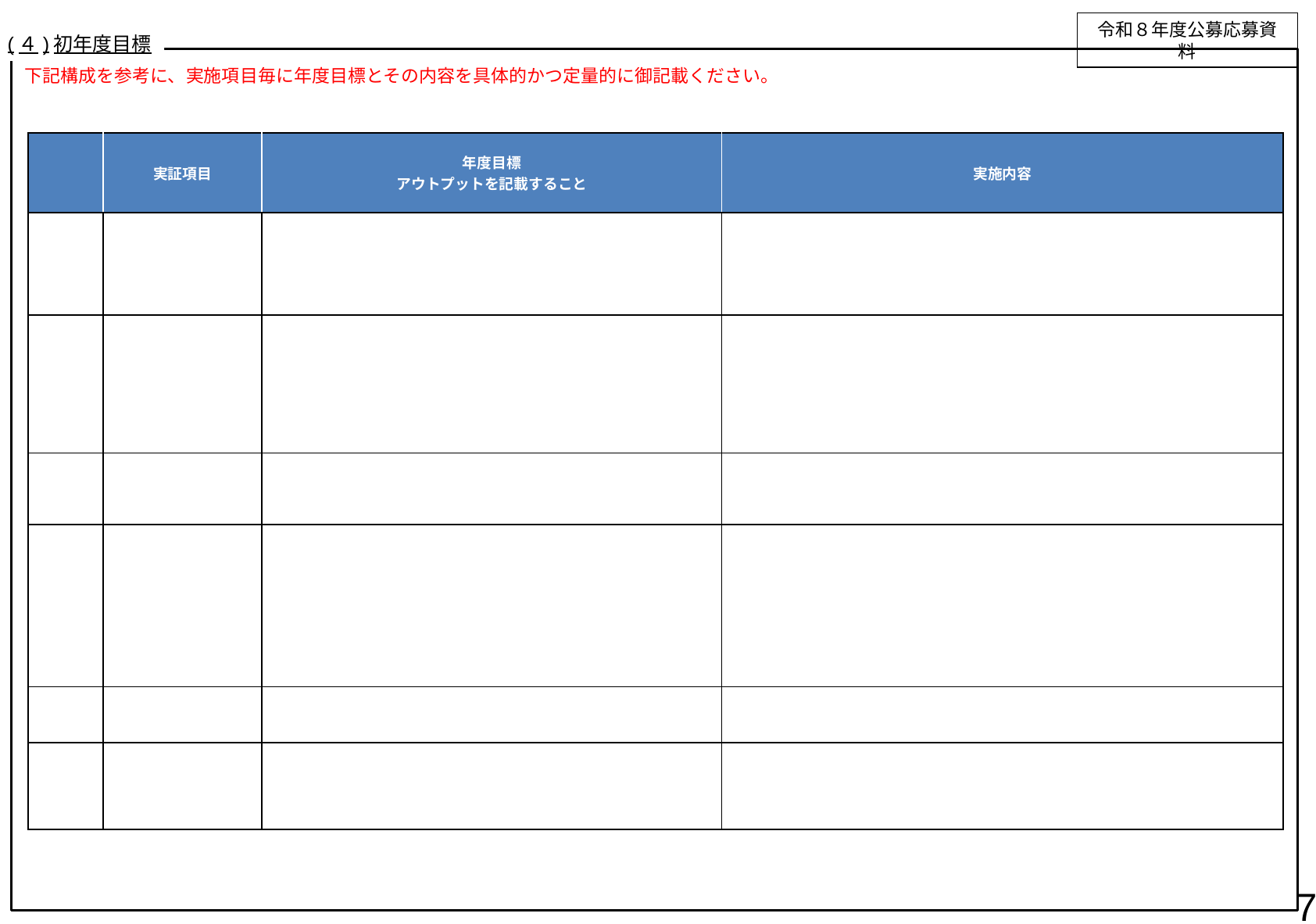

令和８年度公募応募資料
(４)初年度目標

下記構成を参考に、実施項目毎に年度目標とその内容を具体的かつ定量的に御記載ください。
|  | 実証項目 | 年度目標 アウトプットを記載すること | 実施内容 |
| --- | --- | --- | --- |
|  |  |  |  |
|  |  |  |  |
|  |  |  |  |
|  |  |  |  |
|  |  |  |  |
|  |  |  |  |
7